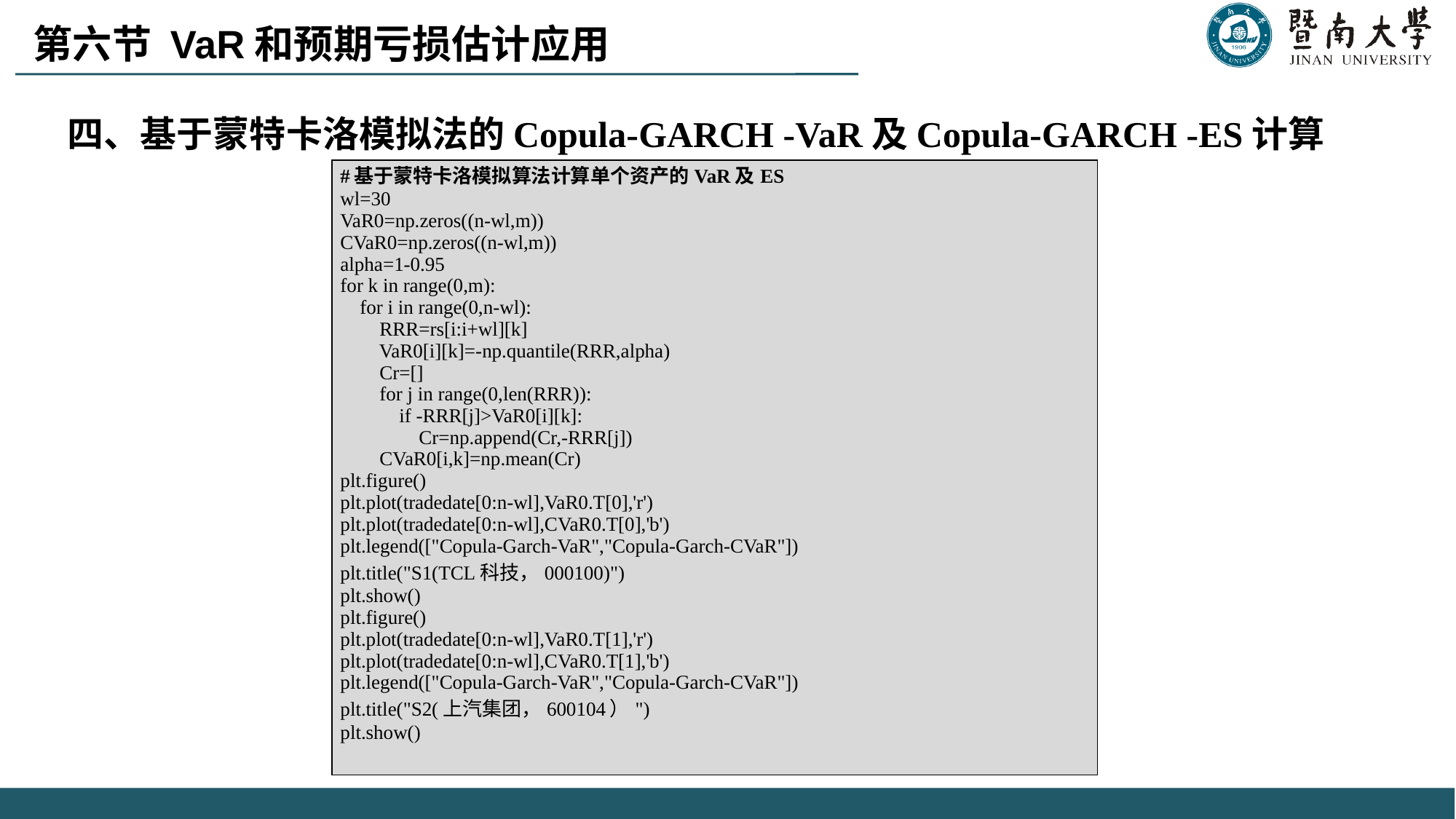

第六节 VaR和预期亏损估计应用
四、基于蒙特卡洛模拟法的Copula-GARCH -VaR及Copula-GARCH -ES计算
| #基于蒙特卡洛模拟算法计算单个资产的VaR及ES wl=30 VaR0=np.zeros((n-wl,m)) CVaR0=np.zeros((n-wl,m)) alpha=1-0.95 for k in range(0,m): for i in range(0,n-wl): RRR=rs[i:i+wl][k] VaR0[i][k]=-np.quantile(RRR,alpha) Cr=[] for j in range(0,len(RRR)): if -RRR[j]>VaR0[i][k]: Cr=np.append(Cr,-RRR[j]) CVaR0[i,k]=np.mean(Cr) plt.figure() plt.plot(tradedate[0:n-wl],VaR0.T[0],'r') plt.plot(tradedate[0:n-wl],CVaR0.T[0],'b') plt.legend(["Copula-Garch-VaR","Copula-Garch-CVaR"]) plt.title("S1(TCL科技，000100)") plt.show() plt.figure() plt.plot(tradedate[0:n-wl],VaR0.T[1],'r') plt.plot(tradedate[0:n-wl],CVaR0.T[1],'b') plt.legend(["Copula-Garch-VaR","Copula-Garch-CVaR"]) plt.title("S2(上汽集团，600104）") plt.show() |
| --- |